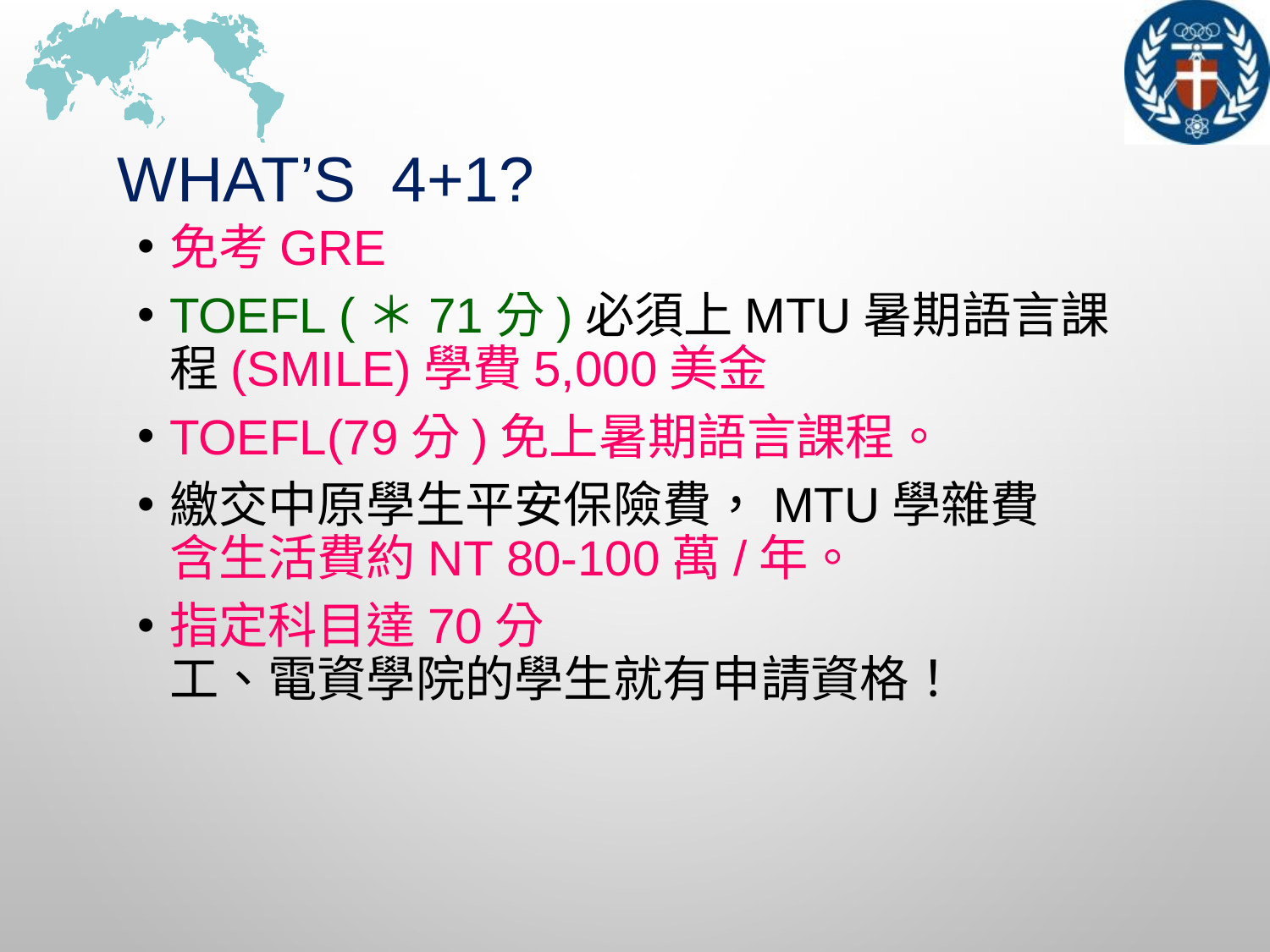

# What’s  4+1?
免考GRE
TOEFL (＊71分)必須上MTU暑期語言課程(SMILE)學費5,000美金
TOEFL(79分)免上暑期語言課程。
繳交中原學生平安保險費，MTU學雜費
含生活費約NT 80-100萬/年。
指定科目達70分
工、電資學院的學生就有申請資格！